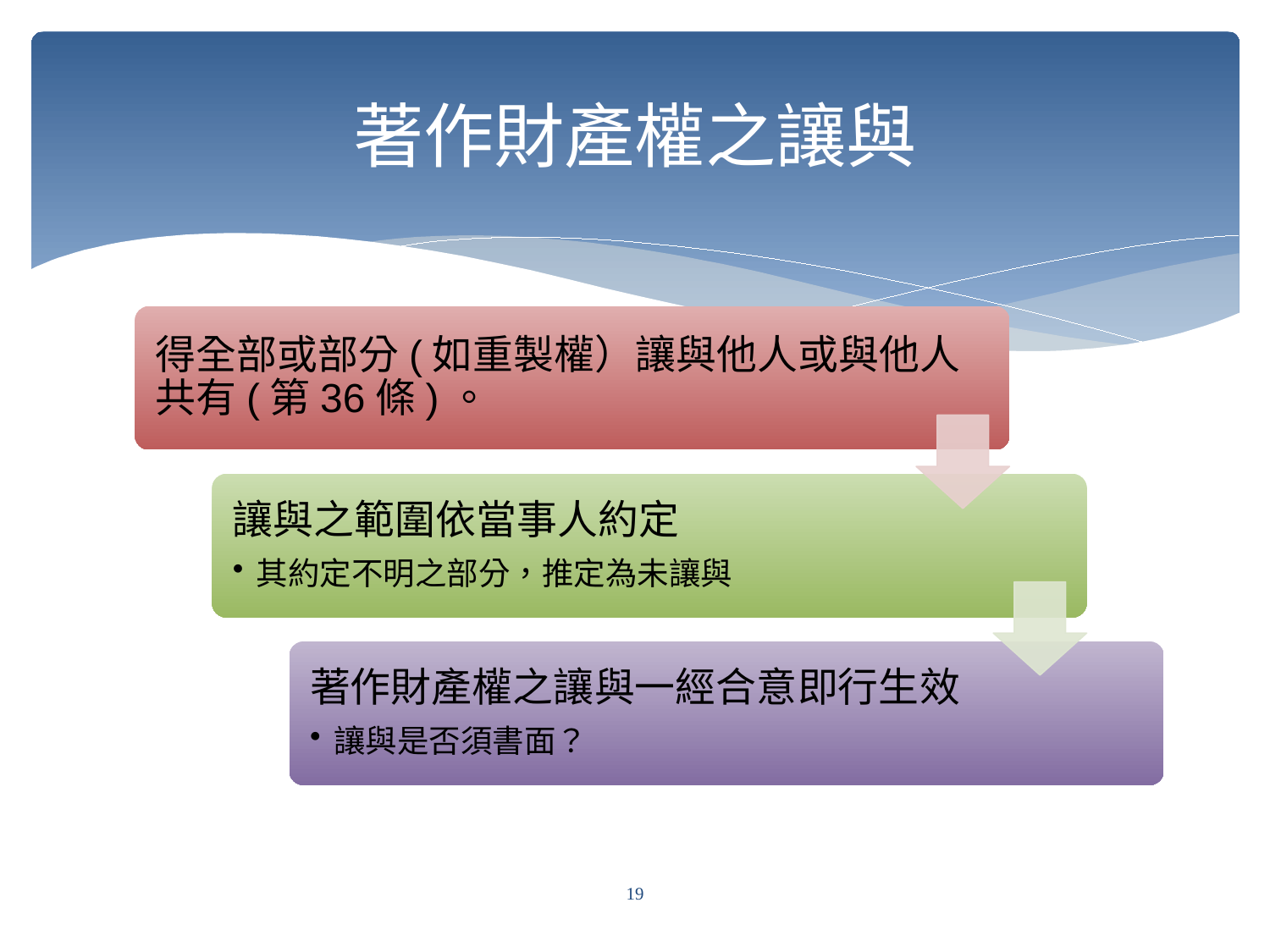

# 著作財產權之讓與
得全部或部分(如重製權）讓與他人或與他人共有(第36條)。
讓與之範圍依當事人約定
其約定不明之部分，推定為未讓與
著作財產權之讓與一經合意即行生效
讓與是否須書面？

19